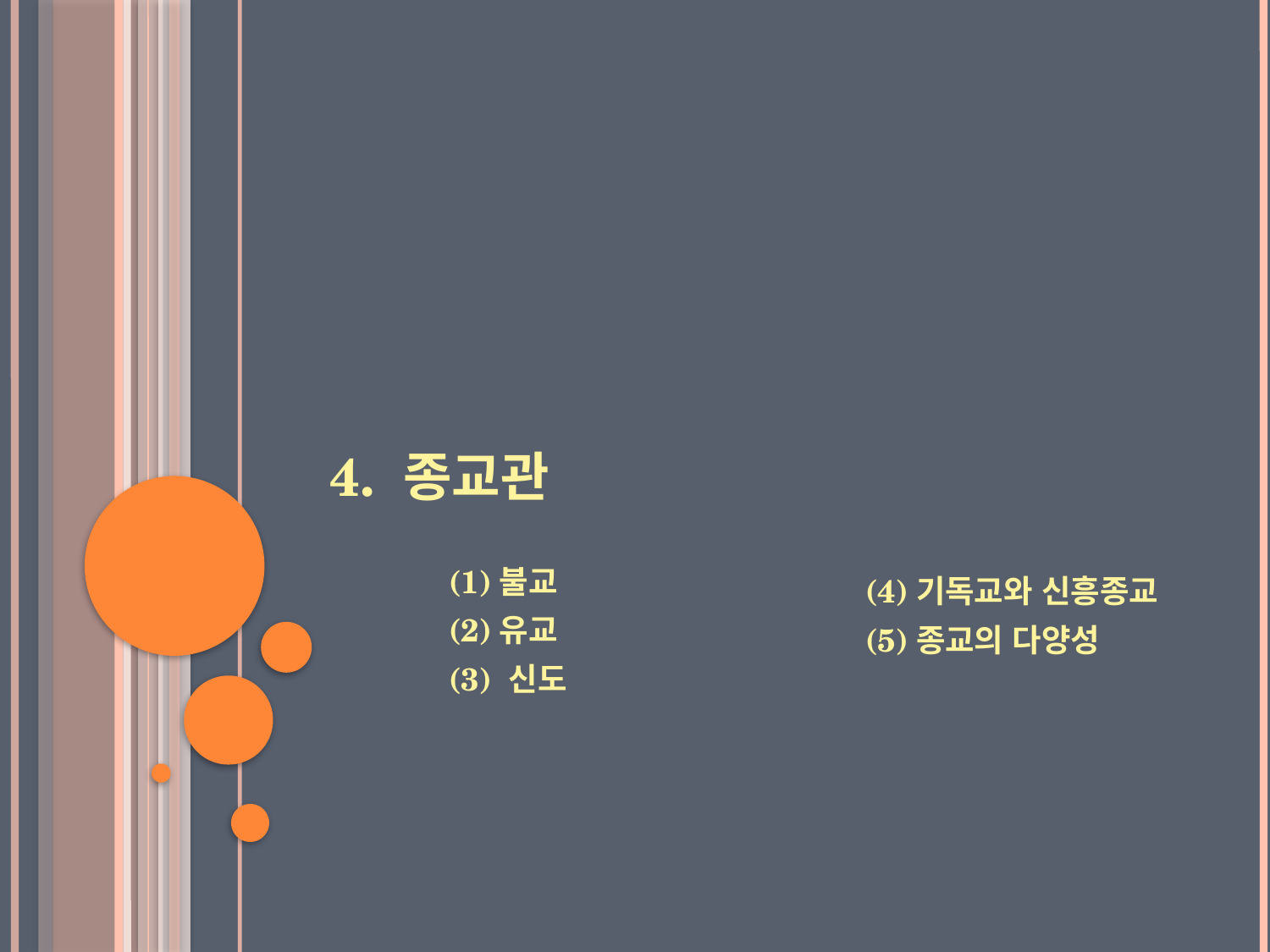

# 4. 종교관
(1)불교
(2)유교
(3) 신도
(4)기독교와 신흥종교
(5)종교의 다양성